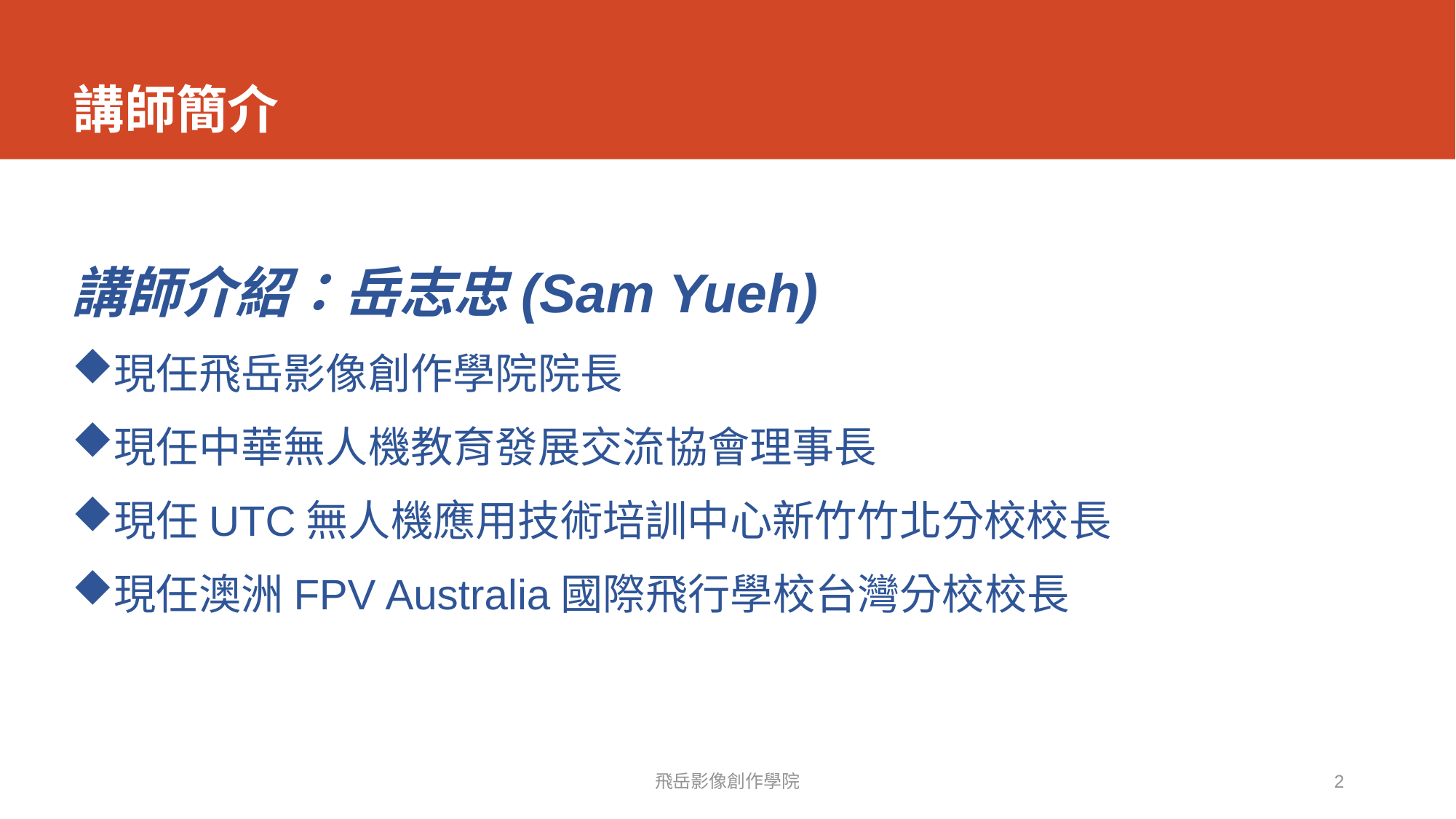

# 講師簡介
講師介紹：岳志忠(Sam Yueh)
現任飛岳影像創作學院院長
現任中華無人機教育發展交流協會理事長
現任UTC無人機應用技術培訓中心新竹竹北分校校長
現任澳洲FPV Australia國際飛行學校台灣分校校長
飛岳影像創作學院
2